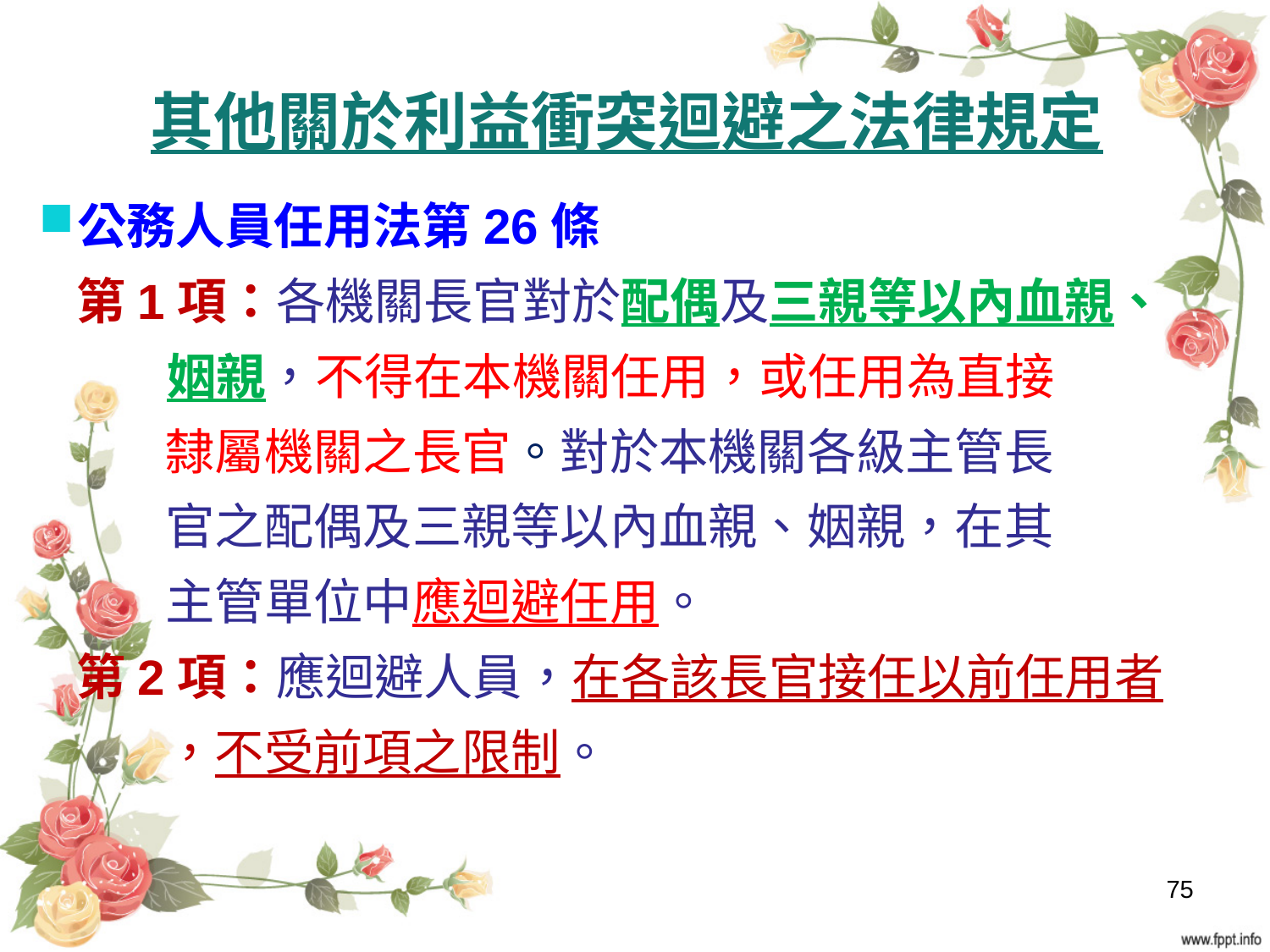

#
其他關於利益衝突迴避之法律規定
公務人員任用法第26條
第1項：各機關長官對於配偶及三親等以內血親、
       姻親，不得在本機關任用，或任用為直接
       隸屬機關之長官。對於本機關各級主管長
       官之配偶及三親等以內血親、姻親，在其
       主管單位中應迴避任用。
第2項：應迴避人員，在各該長官接任以前任用者
       ，不受前項之限制。

75